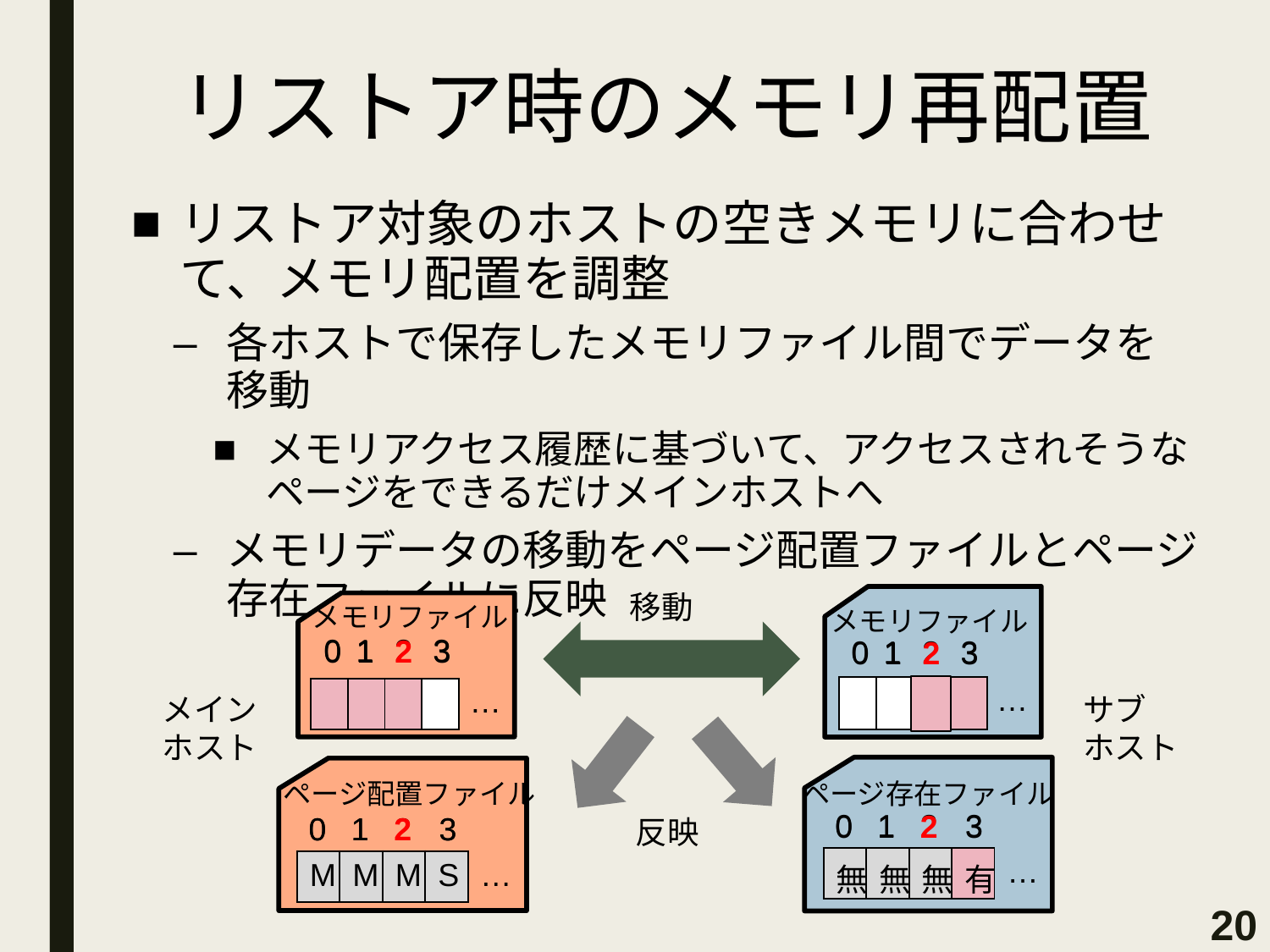

# リストア時のメモリ再配置
リストア対象のホストの空きメモリに合わせて、メモリ配置を調整
各ホストで保存したメモリファイル間でデータを移動
メモリアクセス履歴に基づいて、アクセスされそうなページをできるだけメインホストへ
メモリデータの移動をページ配置ファイルとページ存在ファイルに反映

移動

メモリファイル
メモリファイル
| 0 | 1 | 2 | 3 |
| --- | --- | --- | --- |
| 0 | 1 | 2 | 3 |
| --- | --- | --- | --- |
| 0 | 1 | 2 | 3 |
| --- | --- | --- | --- |
| 0 | 1 | 2 | 3 |
| --- | --- | --- | --- |
…
…

|  |  |  |  |
| --- | --- | --- | --- |
|  |  |  |  |
| --- | --- | --- | --- |
|  |  |  |  |
| --- | --- | --- | --- |
|  |  |  |  |
| --- | --- | --- | --- |
メイン
ホスト
サブ
ホスト

ページ配置ファイル
ページ存在ファイル
| 0 | 1 | 2 | 3 |
| --- | --- | --- | --- |
| 0 | 1 | 2 | 3 |
| --- | --- | --- | --- |
| 0 | 1 | 2 | 3 |
| --- | --- | --- | --- |
反映
| 0 | 1 | 2 | 3 |
| --- | --- | --- | --- |
…
…
| 無 | 無 | 有 | 有 |
| --- | --- | --- | --- |
| 無 | 無 | 無 | 有 |
| --- | --- | --- | --- |
| M | M | S | S |
| --- | --- | --- | --- |
| M | M | M | S |
| --- | --- | --- | --- |
20